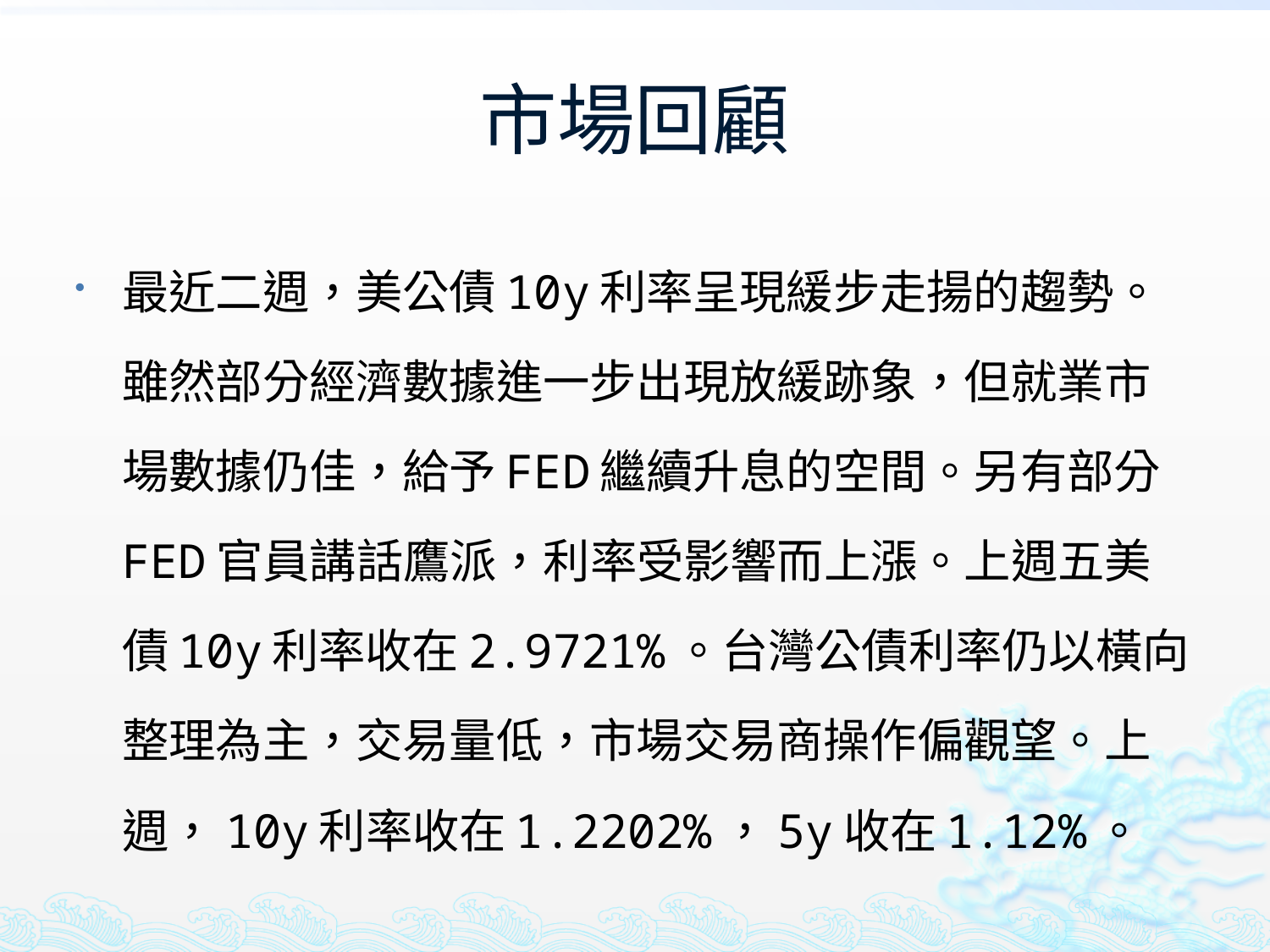

# 市場回顧
最近二週，美公債10y利率呈現緩步走揚的趨勢。雖然部分經濟數據進一步出現放緩跡象，但就業市場數據仍佳，給予FED繼續升息的空間。另有部分FED官員講話鷹派，利率受影響而上漲。上週五美債10y利率收在2.9721%。台灣公債利率仍以橫向整理為主，交易量低，市場交易商操作偏觀望。上週，10y利率收在1.2202%，5y收在1.12%。